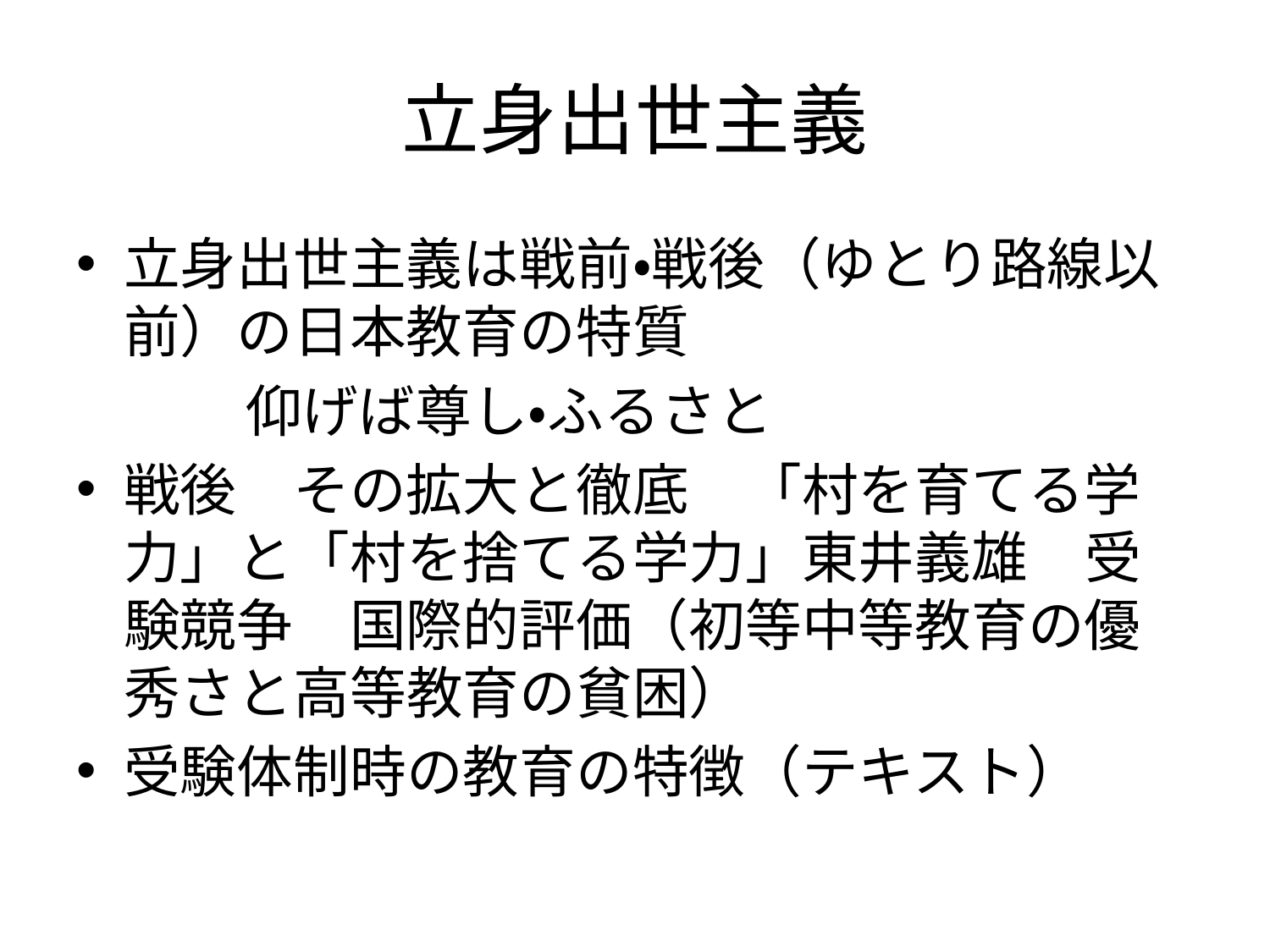

# 立身出世主義
立身出世主義は戦前・戦後（ゆとり路線以前）の日本教育の特質
　　　仰げば尊し・ふるさと
戦後　その拡大と徹底　「村を育てる学力」と「村を捨てる学力」東井義雄　受験競争　国際的評価（初等中等教育の優秀さと高等教育の貧困）
受験体制時の教育の特徴（テキスト）